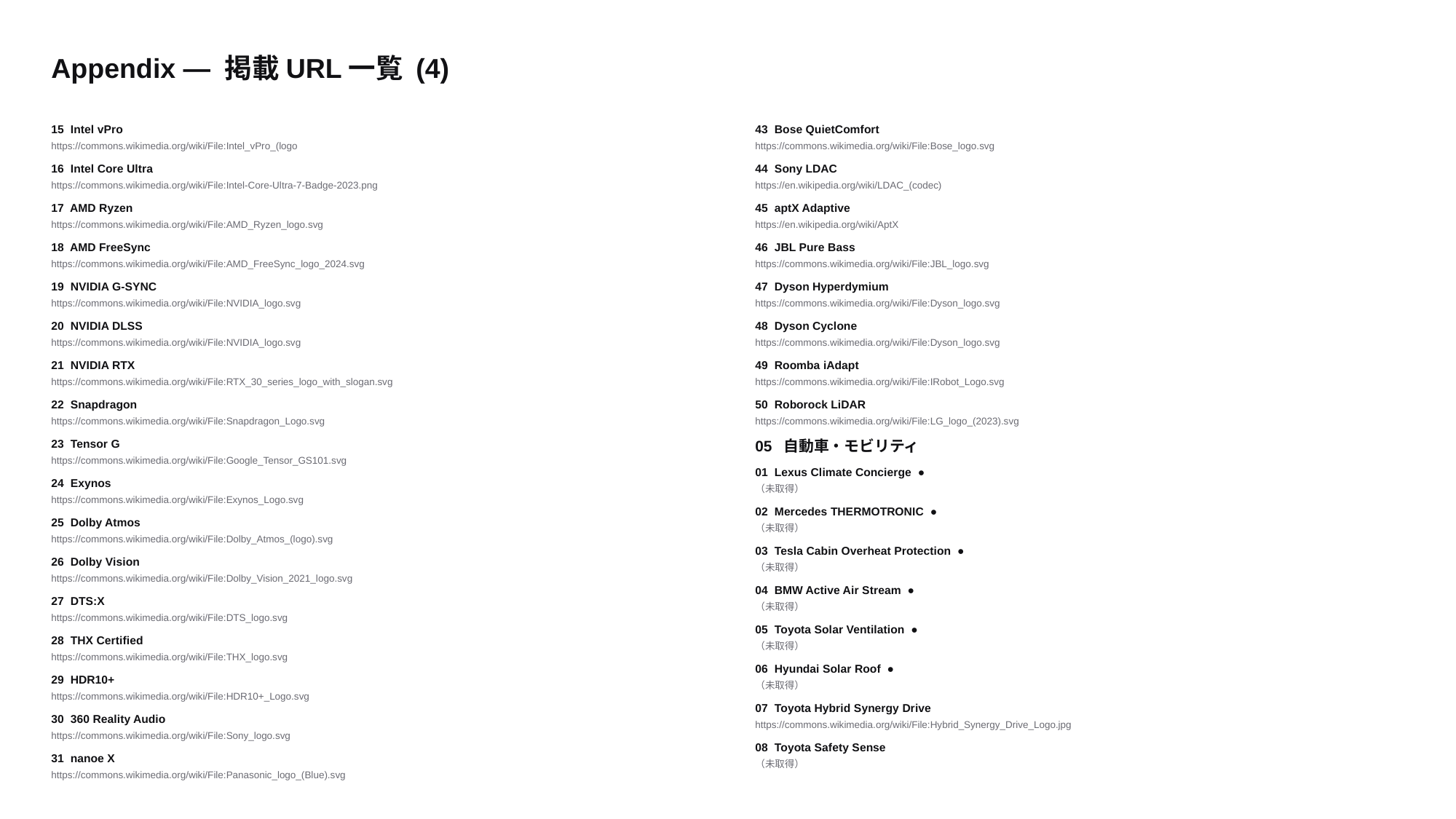

Appendix — 掲載URL一覧 (4)
15  Intel vPro
43  Bose QuietComfort
https://commons.wikimedia.org/wiki/File:Intel_vPro_(logo
https://commons.wikimedia.org/wiki/File:Bose_logo.svg
16  Intel Core Ultra
44  Sony LDAC
https://commons.wikimedia.org/wiki/File:Intel-Core-Ultra-7-Badge-2023.png
https://en.wikipedia.org/wiki/LDAC_(codec)
17  AMD Ryzen
45  aptX Adaptive
https://commons.wikimedia.org/wiki/File:AMD_Ryzen_logo.svg
https://en.wikipedia.org/wiki/AptX
18  AMD FreeSync
46  JBL Pure Bass
https://commons.wikimedia.org/wiki/File:AMD_FreeSync_logo_2024.svg
https://commons.wikimedia.org/wiki/File:JBL_logo.svg
19  NVIDIA G-SYNC
47  Dyson Hyperdymium
https://commons.wikimedia.org/wiki/File:NVIDIA_logo.svg
https://commons.wikimedia.org/wiki/File:Dyson_logo.svg
20  NVIDIA DLSS
48  Dyson Cyclone
https://commons.wikimedia.org/wiki/File:NVIDIA_logo.svg
https://commons.wikimedia.org/wiki/File:Dyson_logo.svg
21  NVIDIA RTX
49  Roomba iAdapt
https://commons.wikimedia.org/wiki/File:RTX_30_series_logo_with_slogan.svg
https://commons.wikimedia.org/wiki/File:IRobot_Logo.svg
22  Snapdragon
50  Roborock LiDAR
https://commons.wikimedia.org/wiki/File:Snapdragon_Logo.svg
https://commons.wikimedia.org/wiki/File:LG_logo_(2023).svg
23  Tensor G
05  自動車・モビリティ
https://commons.wikimedia.org/wiki/File:Google_Tensor_GS101.svg
01  Lexus Climate Concierge  ●
24  Exynos
（未取得）
https://commons.wikimedia.org/wiki/File:Exynos_Logo.svg
02  Mercedes THERMOTRONIC  ●
25  Dolby Atmos
（未取得）
https://commons.wikimedia.org/wiki/File:Dolby_Atmos_(logo).svg
03  Tesla Cabin Overheat Protection  ●
26  Dolby Vision
（未取得）
https://commons.wikimedia.org/wiki/File:Dolby_Vision_2021_logo.svg
04  BMW Active Air Stream  ●
27  DTS:X
（未取得）
https://commons.wikimedia.org/wiki/File:DTS_logo.svg
05  Toyota Solar Ventilation  ●
28  THX Certified
（未取得）
https://commons.wikimedia.org/wiki/File:THX_logo.svg
06  Hyundai Solar Roof  ●
29  HDR10+
（未取得）
https://commons.wikimedia.org/wiki/File:HDR10+_Logo.svg
07  Toyota Hybrid Synergy Drive
30  360 Reality Audio
https://commons.wikimedia.org/wiki/File:Hybrid_Synergy_Drive_Logo.jpg
https://commons.wikimedia.org/wiki/File:Sony_logo.svg
08  Toyota Safety Sense
31  nanoe X
（未取得）
https://commons.wikimedia.org/wiki/File:Panasonic_logo_(Blue).svg